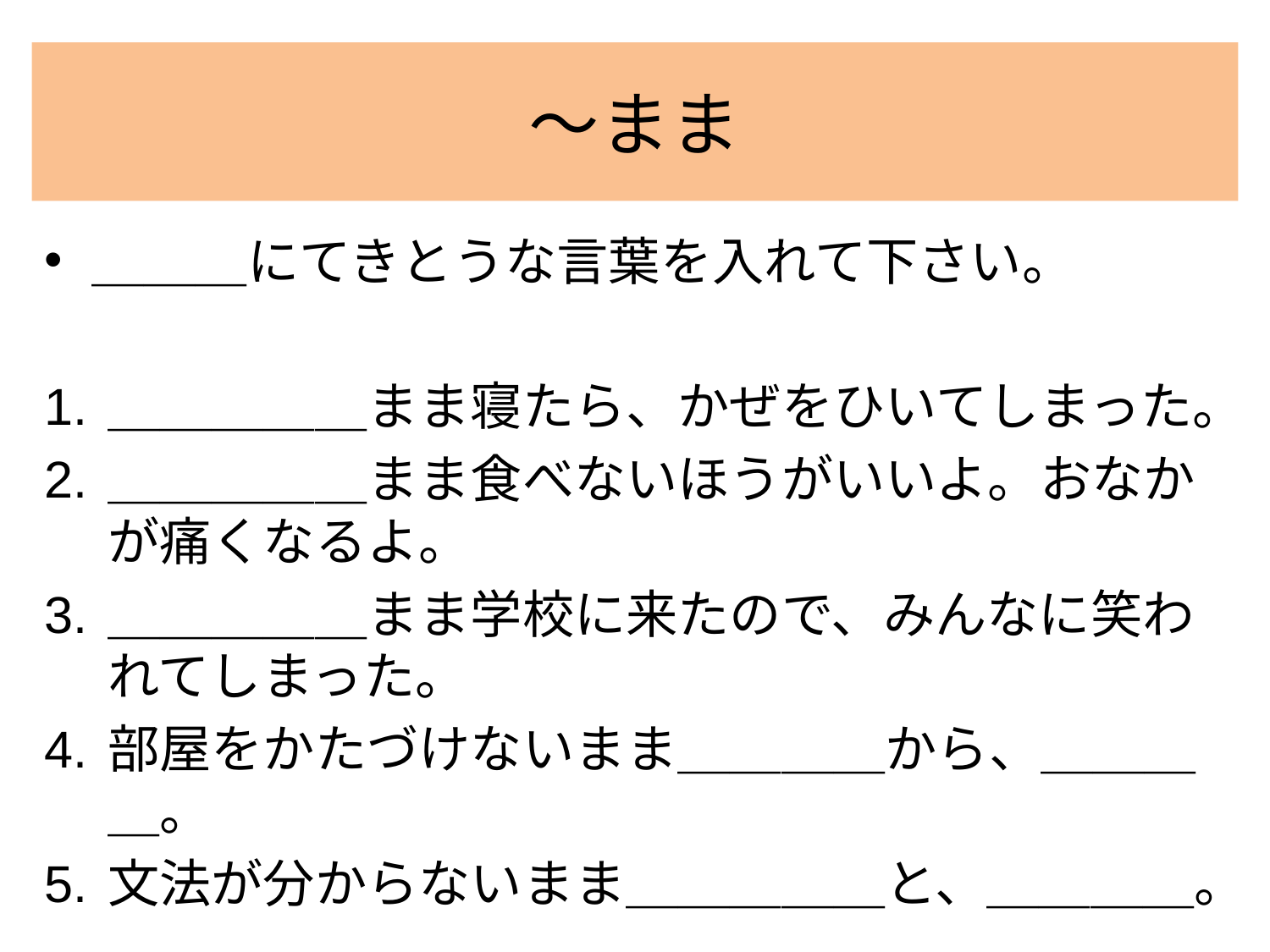

# 〜まま
＿＿＿にてきとうな言葉を入れて下さい。

＿＿＿＿＿まま寝たら、かぜをひいてしまった。
＿＿＿＿＿まま食べないほうがいいよ。おなかが痛くなるよ。
＿＿＿＿＿まま学校に来たので、みんなに笑われてしまった。
部屋をかたづけないまま＿＿＿＿から、＿＿＿＿。
文法が分からないまま＿＿＿＿＿と、＿＿＿＿。